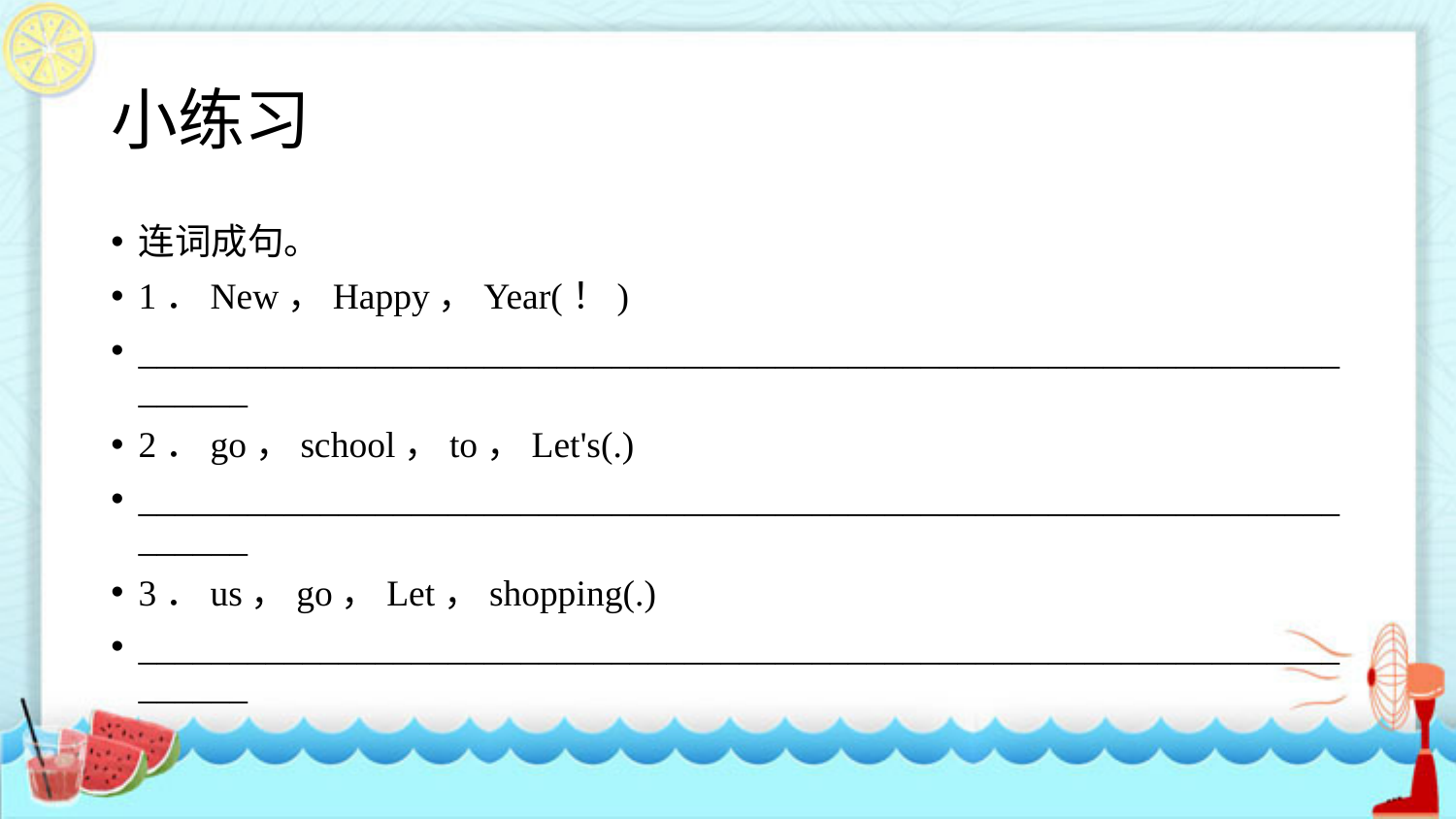

# 小练习
连词成句。
1．New，Happy，Year(！)
________________________________________________________________________
2．go，school，to，Let's(.)
________________________________________________________________________
3．us，go，Let，shopping(.)
________________________________________________________________________